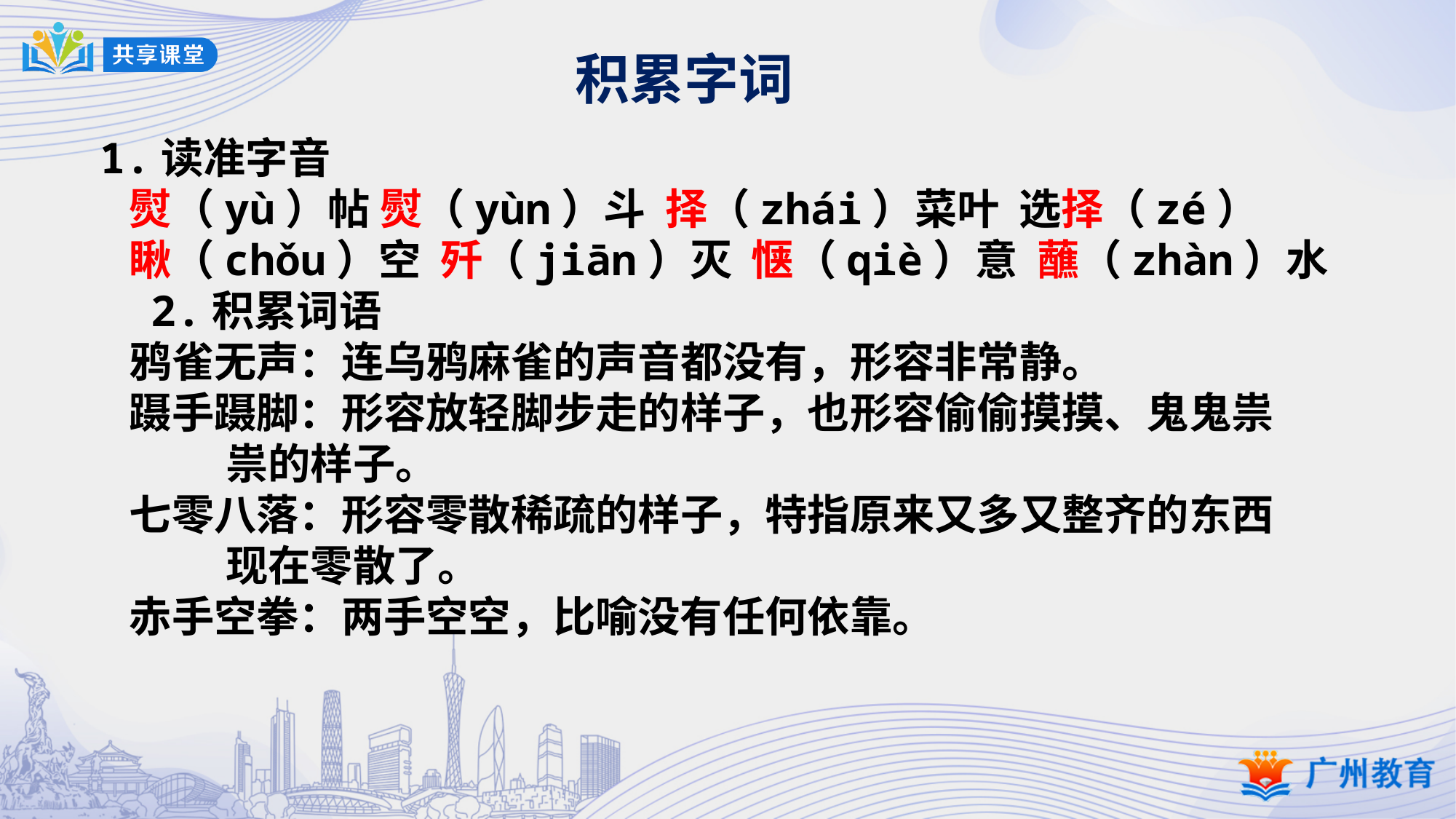

积累字词
1.读准字音
  熨（yù）帖 熨（yùn）斗  择（zhái）菜叶  选择（zé）
  瞅（chǒu）空  歼（jiān）灭  惬（qiè）意  蘸（zhàn）水
  2.积累词语
  鸦雀无声：连乌鸦麻雀的声音都没有，形容非常静。
  蹑手蹑脚：形容放轻脚步走的样子，也形容偷偷摸摸、鬼鬼祟
            祟的样子。
  七零八落：形容零散稀疏的样子，特指原来又多又整齐的东西
            现在零散了。
  赤手空拳：两手空空，比喻没有任何依靠。